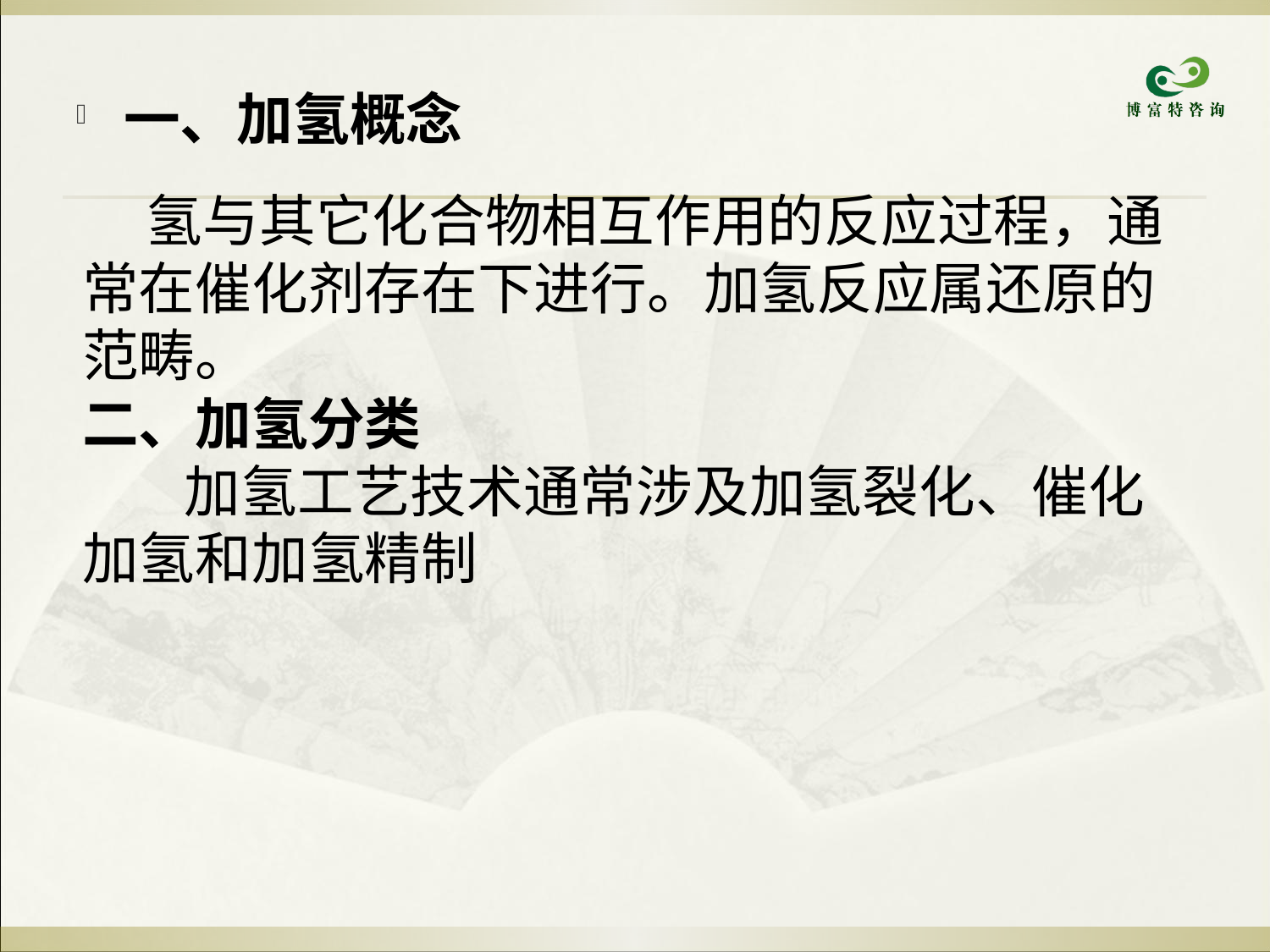

一、加氢概念
    氢与其它化合物相互作用的反应过程，通常在催化剂存在下进行。加氢反应属还原的范畴。
二、加氢分类
       加氢工艺技术通常涉及加氢裂化、催化加氢和加氢精制